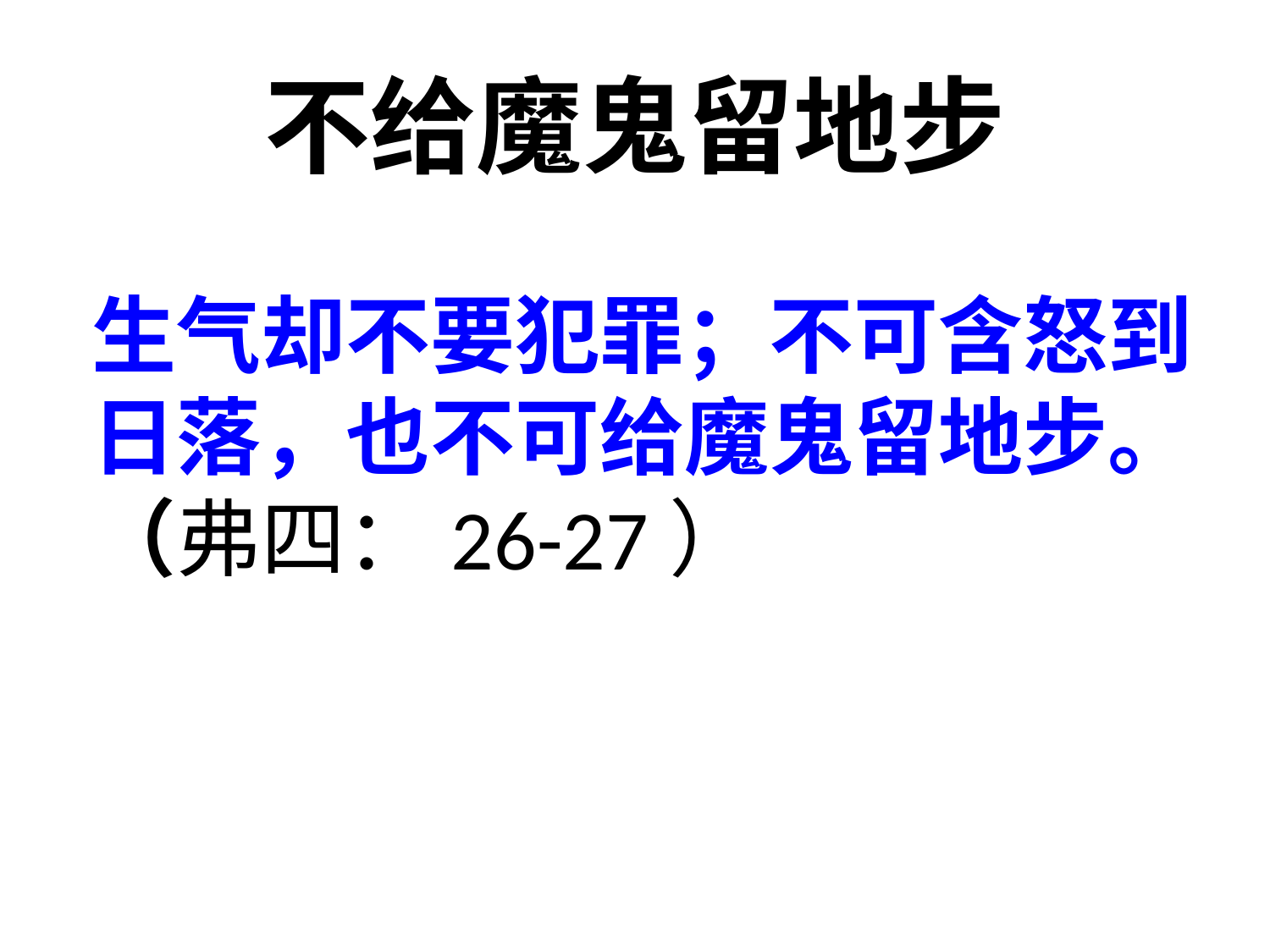

不给魔鬼留地步

	生气却不要犯罪；不可含怒到日落，也不可给魔鬼留地步。（弗四：26-27）